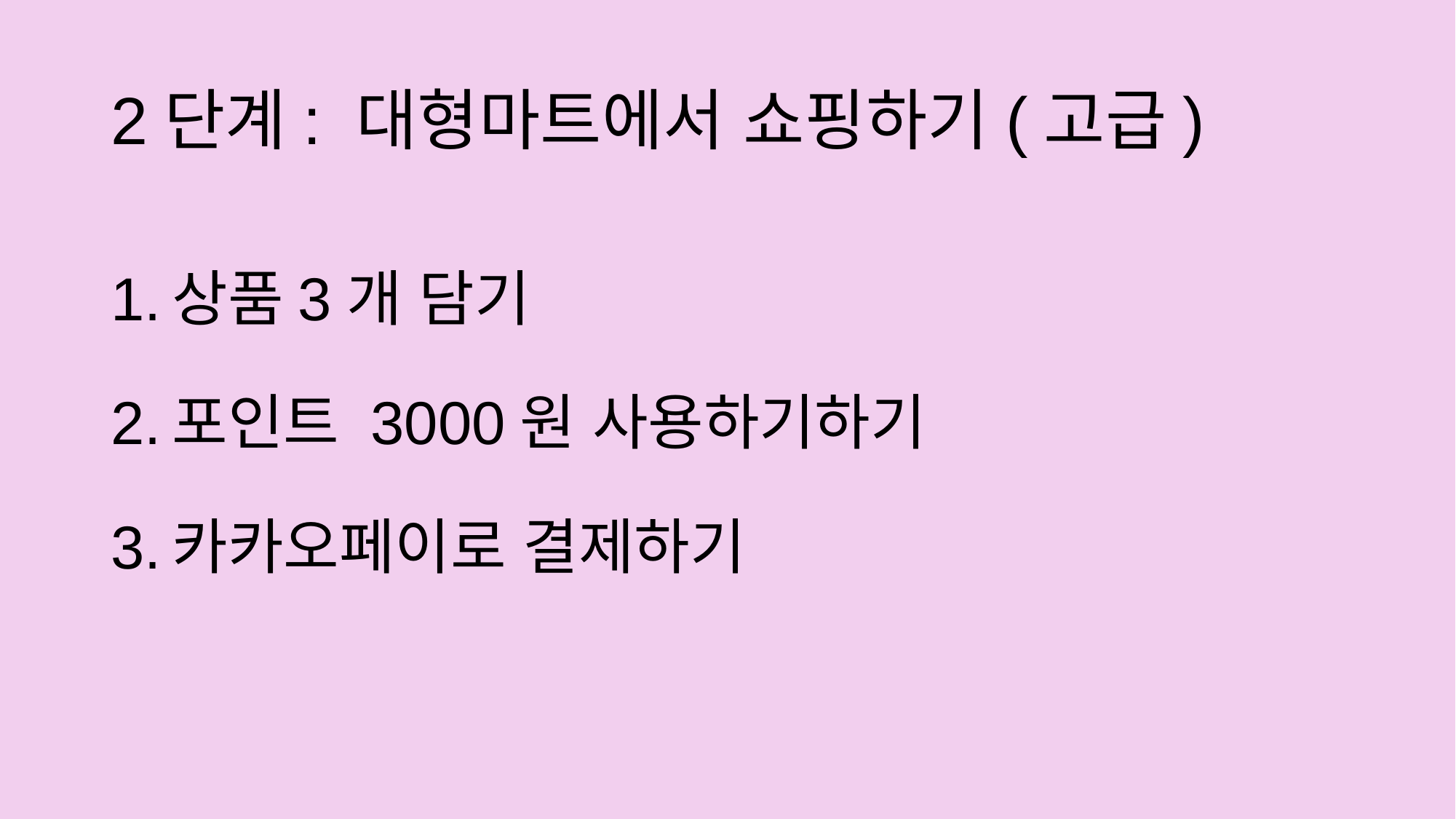

# 2단계: 대형마트에서 쇼핑하기(고급)
상품3개 담기
포인트 3000원 사용하기하기
카카오페이로 결제하기